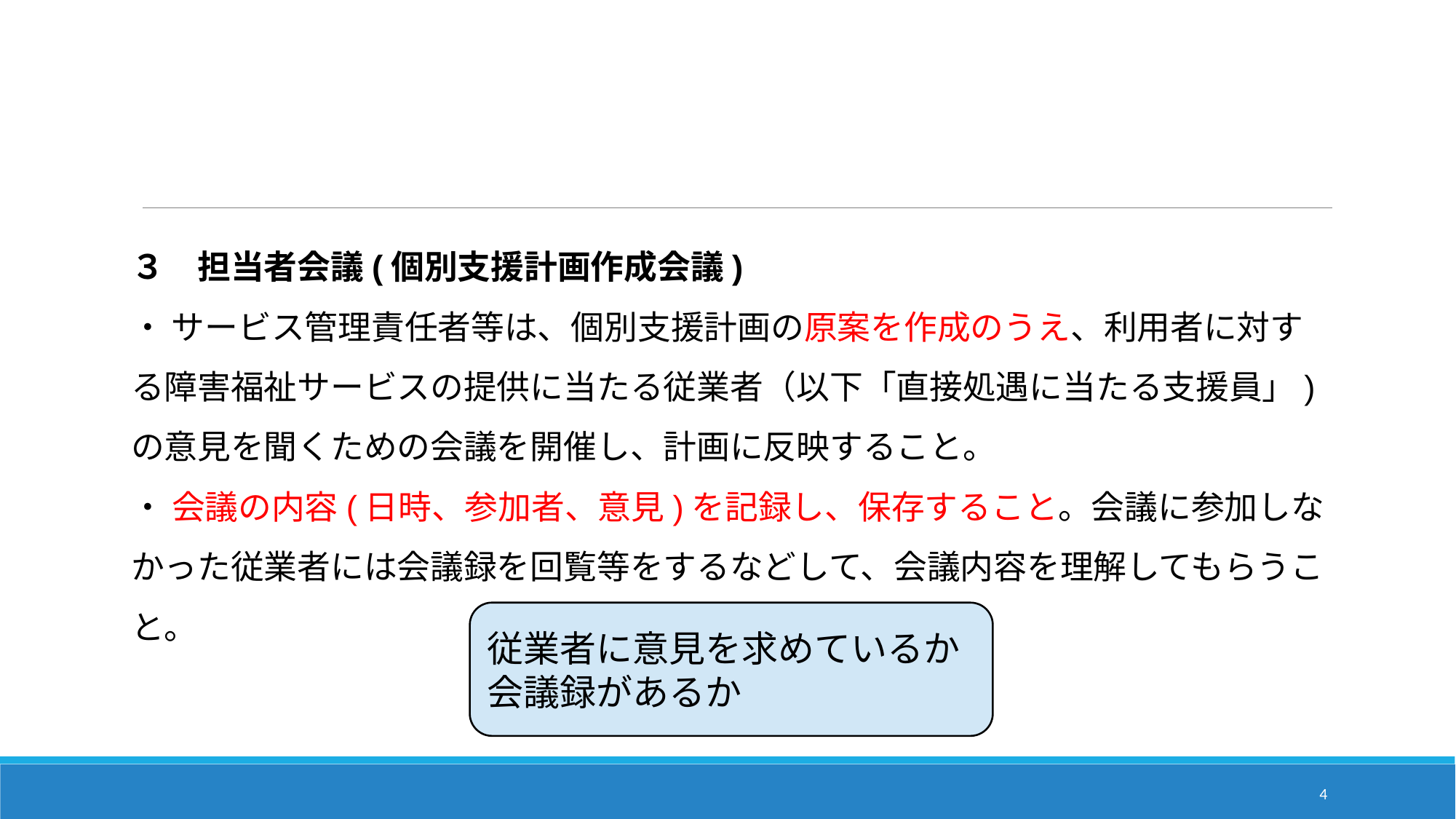

３　担当者会議(個別支援計画作成会議)
・ サービス管理責任者等は、個別支援計画の原案を作成のうえ、利用者に対する障害福祉サービスの提供に当たる従業者（以下「直接処遇に当たる支援員」)の意見を聞くための会議を開催し、計画に反映すること。
・ 会議の内容(日時、参加者、意見)を記録し、保存すること。会議に参加しなかった従業者には会議録を回覧等をするなどして、会議内容を理解してもらうこと。
従業者に意見を求めているか
会議録があるか
4